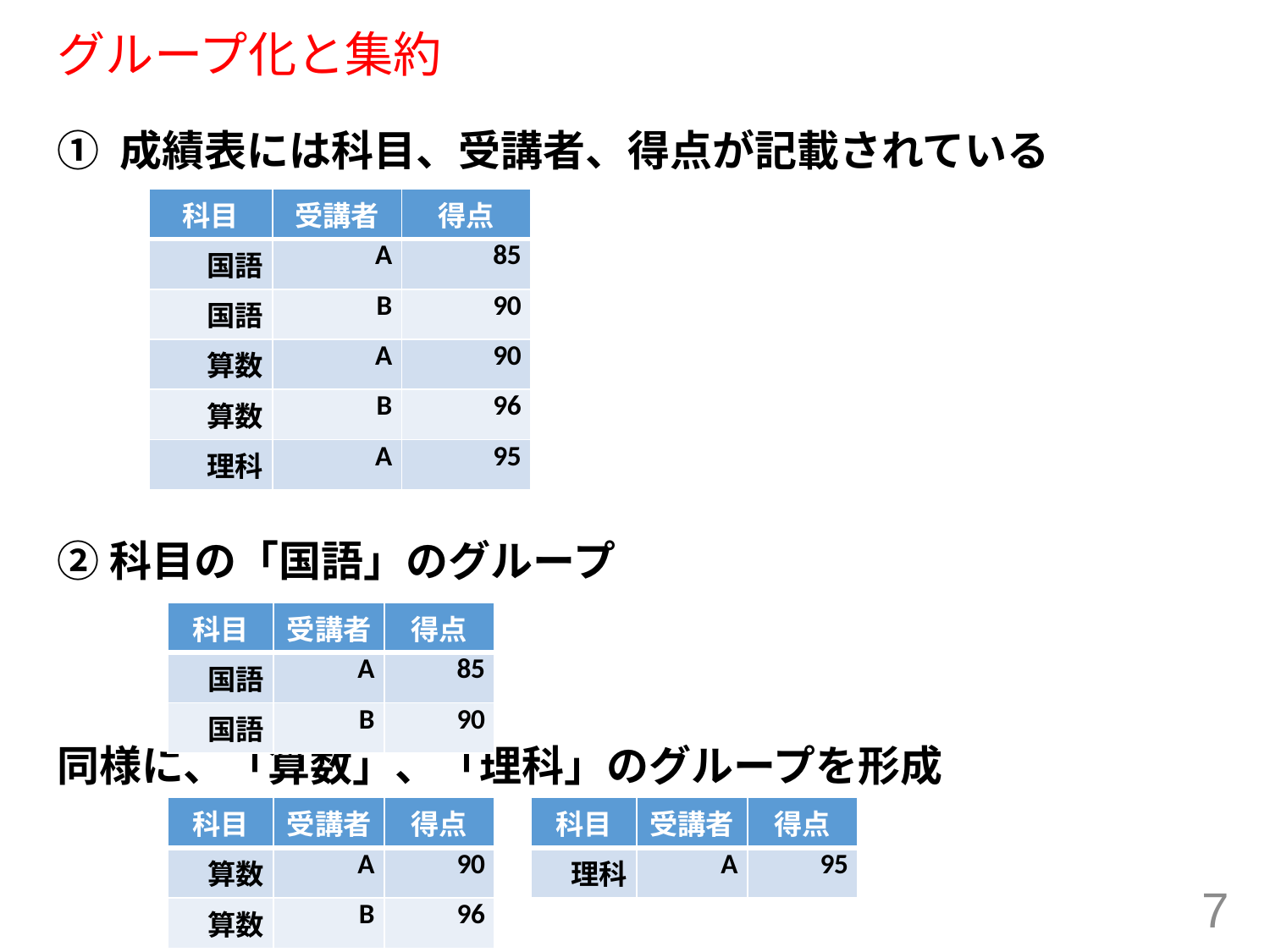

# グループ化と集約
① 成績表には科目、受講者、得点が記載されている

②科目の「国語」のグループ

同様に、「算数」、「理科」のグループを形成
| 科目 | 受講者 | 得点 |
| --- | --- | --- |
| 国語 | A | 85 |
| 国語 | B | 90 |
| 算数 | A | 90 |
| 算数 | B | 96 |
| 理科 | A | 95 |
| 科目 | 受講者 | 得点 |
| --- | --- | --- |
| 国語 | A | 85 |
| 国語 | B | 90 |
| 科目 | 受講者 | 得点 |
| --- | --- | --- |
| 算数 | A | 90 |
| 算数 | B | 96 |
| 科目 | 受講者 | 得点 |
| --- | --- | --- |
| 理科 | A | 95 |
7